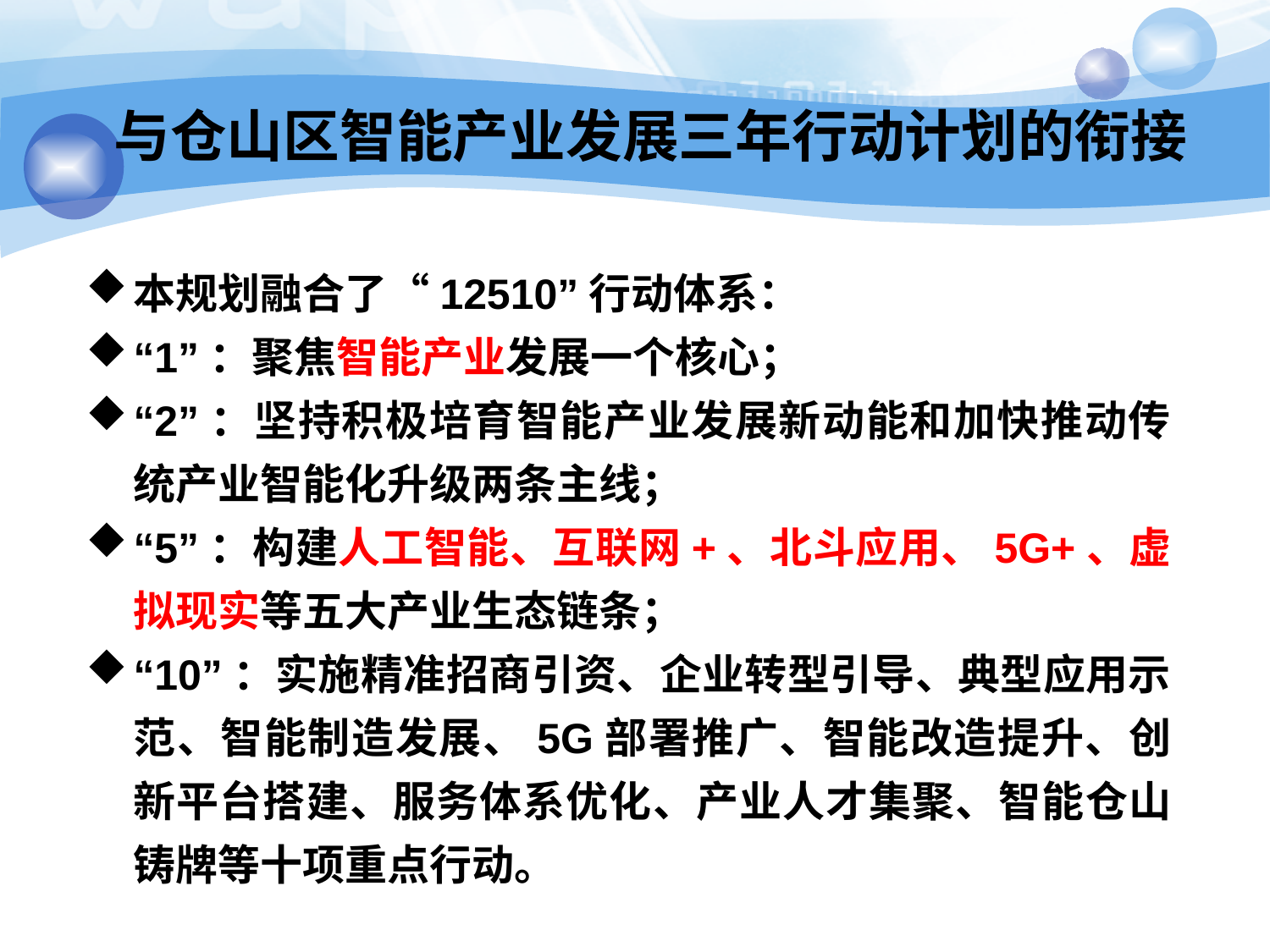

# 与仓山区智能产业发展三年行动计划的衔接
本规划融合了“12510”行动体系：
“1”：聚焦智能产业发展一个核心；
“2”：坚持积极培育智能产业发展新动能和加快推动传统产业智能化升级两条主线；
“5”：构建人工智能、互联网+、北斗应用、5G+、虚拟现实等五大产业生态链条；
“10”：实施精准招商引资、企业转型引导、典型应用示范、智能制造发展、5G部署推广、智能改造提升、创新平台搭建、服务体系优化、产业人才集聚、智能仓山铸牌等十项重点行动。